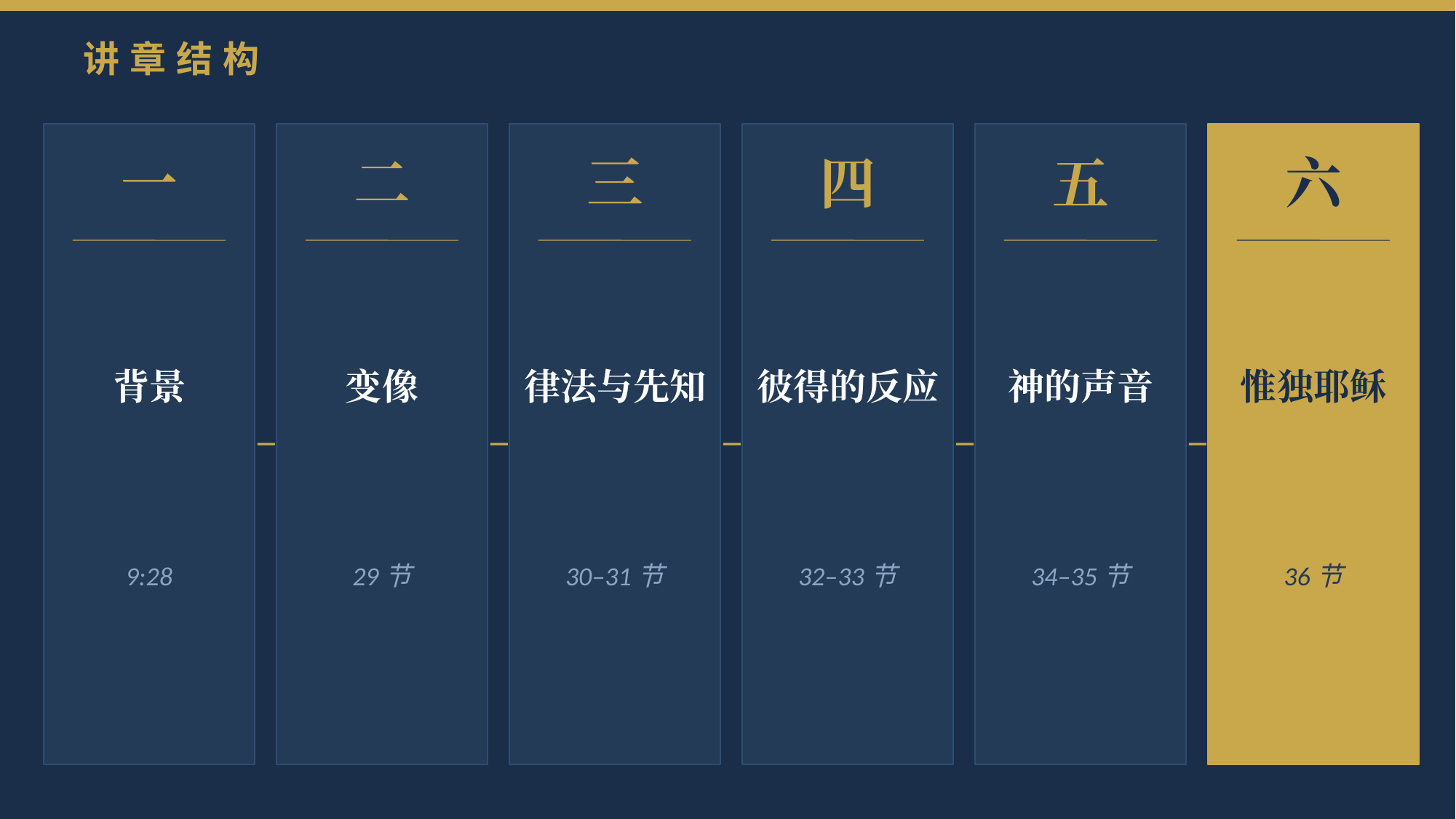

讲章结构

一
二
三
四
五
六

背景
变像
律法与先知
彼得的反应
神的声音
惟独耶稣

9:28
29节
30–31节
32–33节
34–35节
36节